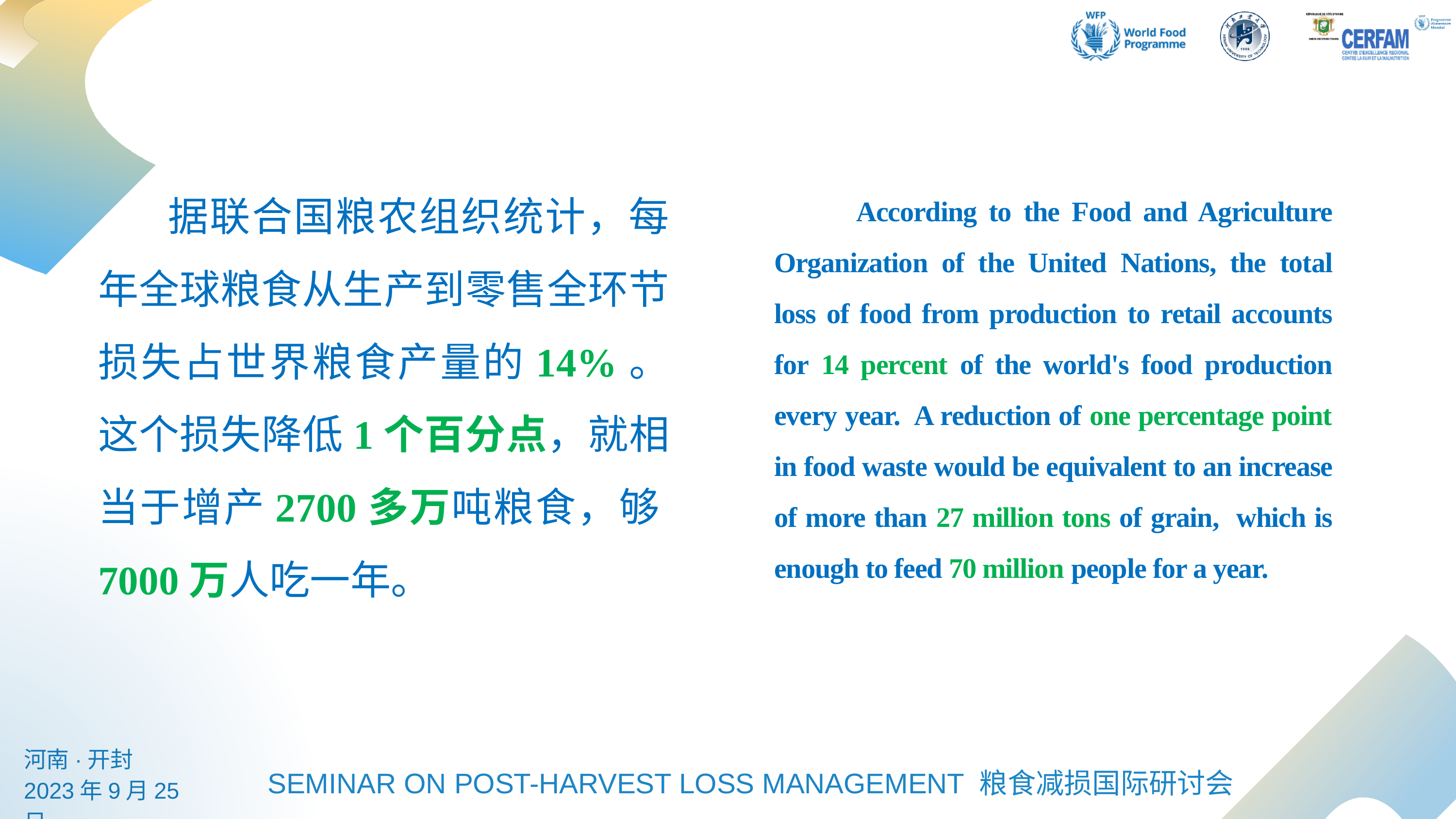

据联合国粮农组织统计，每年全球粮食从生产到零售全环节损失占世界粮食产量的14%。这个损失降低1个百分点，就相当于增产2700多万吨粮食，够7000万人吃一年。

        According to the Food and Agriculture Organization of the United Nations, the total loss of food from production to retail accounts for 14 percent of the world's food production every year.  A reduction of one percentage point in food waste would be equivalent to an increase of more than 27 million tons of grain,  which is enough to feed 70 million people for a year.

河南·开封
2023年9月25日
SEMINAR ON POST-HARVEST LOSS MANAGEMENT 粮食减损国际研讨会